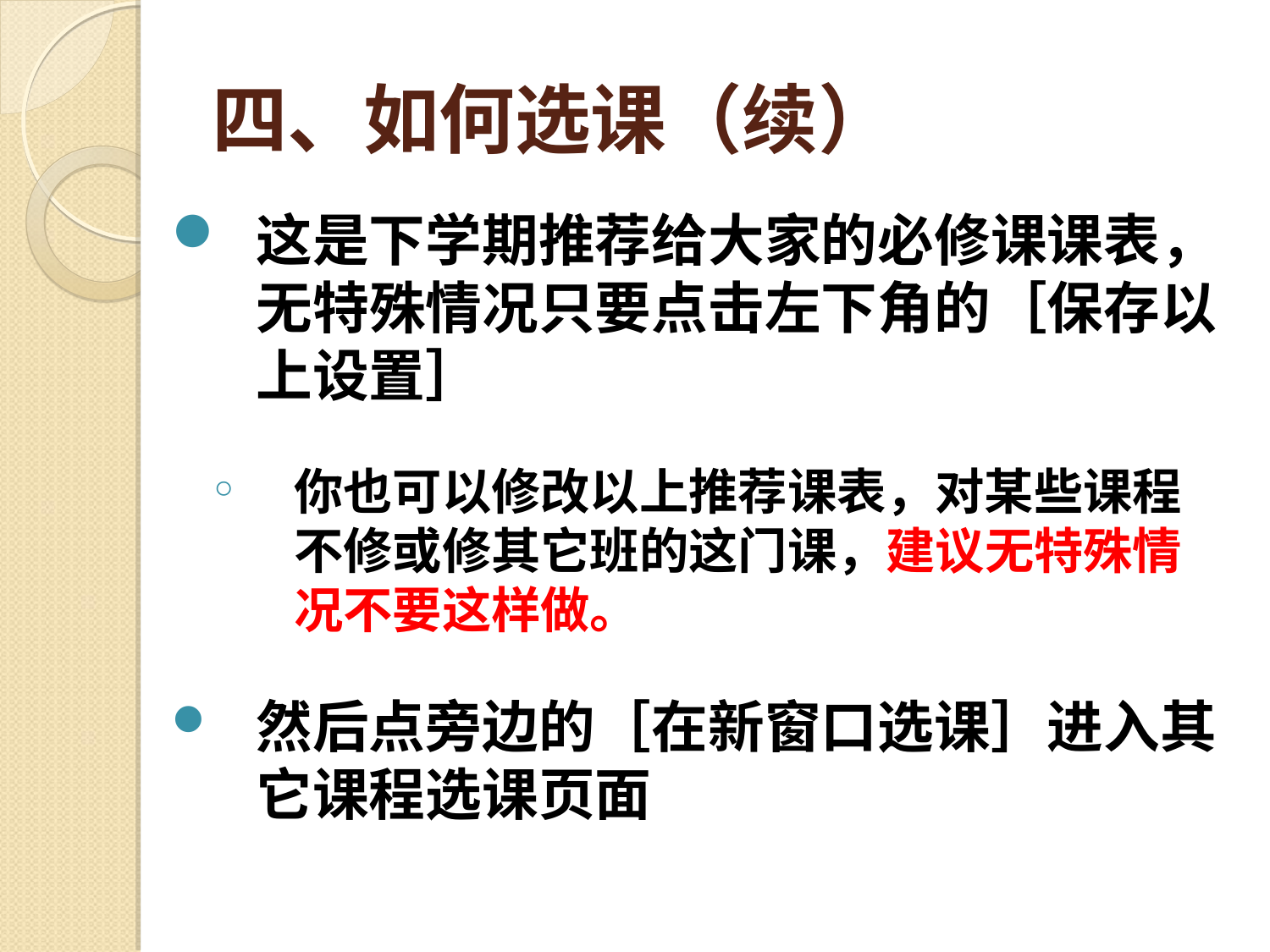

四、如何选课（续）
这是下学期推荐给大家的必修课课表，无特殊情况只要点击左下角的［保存以上设置］
你也可以修改以上推荐课表，对某些课程不修或修其它班的这门课，建议无特殊情况不要这样做。
然后点旁边的［在新窗口选课］进入其它课程选课页面